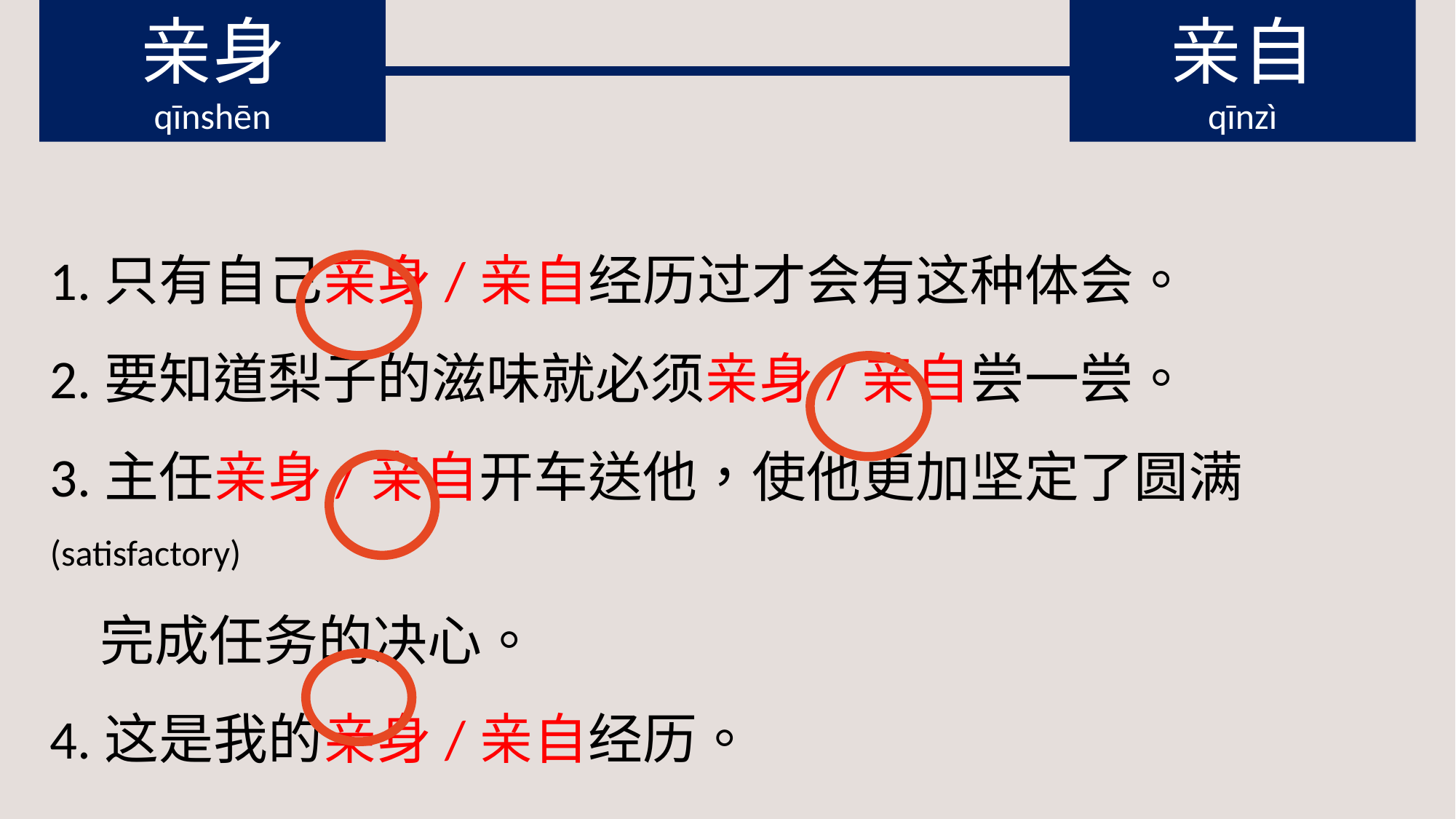

亲身
qīnshēn
亲自
qīnzì
1.只有自己亲身/亲自经历过才会有这种体会。
2.要知道梨子的滋味就必须亲身/亲自尝一尝。
3.主任亲身/亲自开车送他，使他更加坚定了圆满(satisfactory)
     完成任务的决心。
4.这是我的亲身/亲自经历。